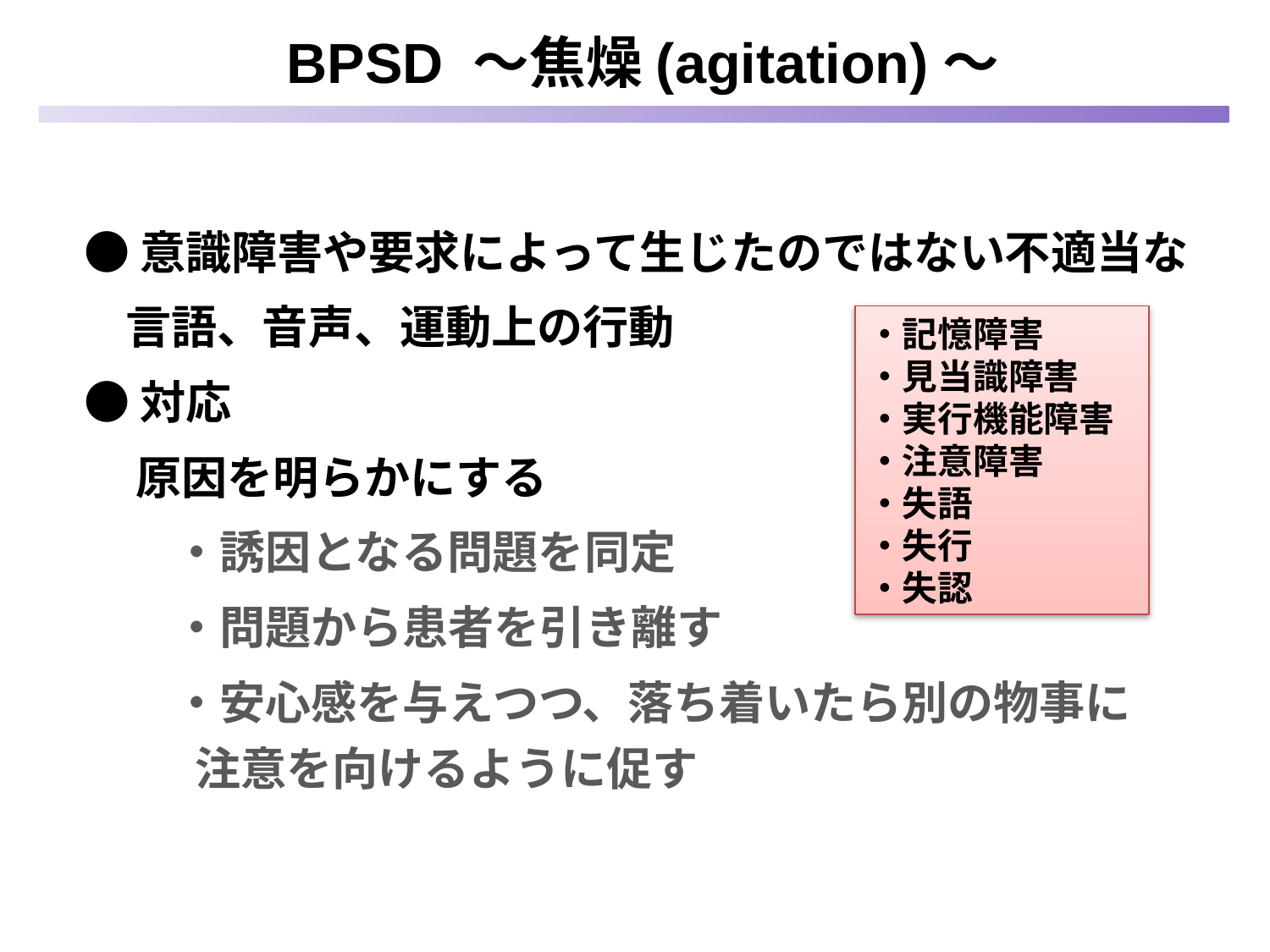

BPSD 〜焦燥(agitation)〜

●意識障害や要求によって生じたのではない不適当な
   言語、音声、運動上の行動
●対応
    原因を明らかにする
  ・誘因となる問題を同定
  ・問題から患者を引き離す
  ・安心感を与えつつ、落ち着いたら別の物事に
    注意を向けるように促す
・記憶障害
・見当識障害
・実行機能障害
・注意障害
・失語
・失行
・失認